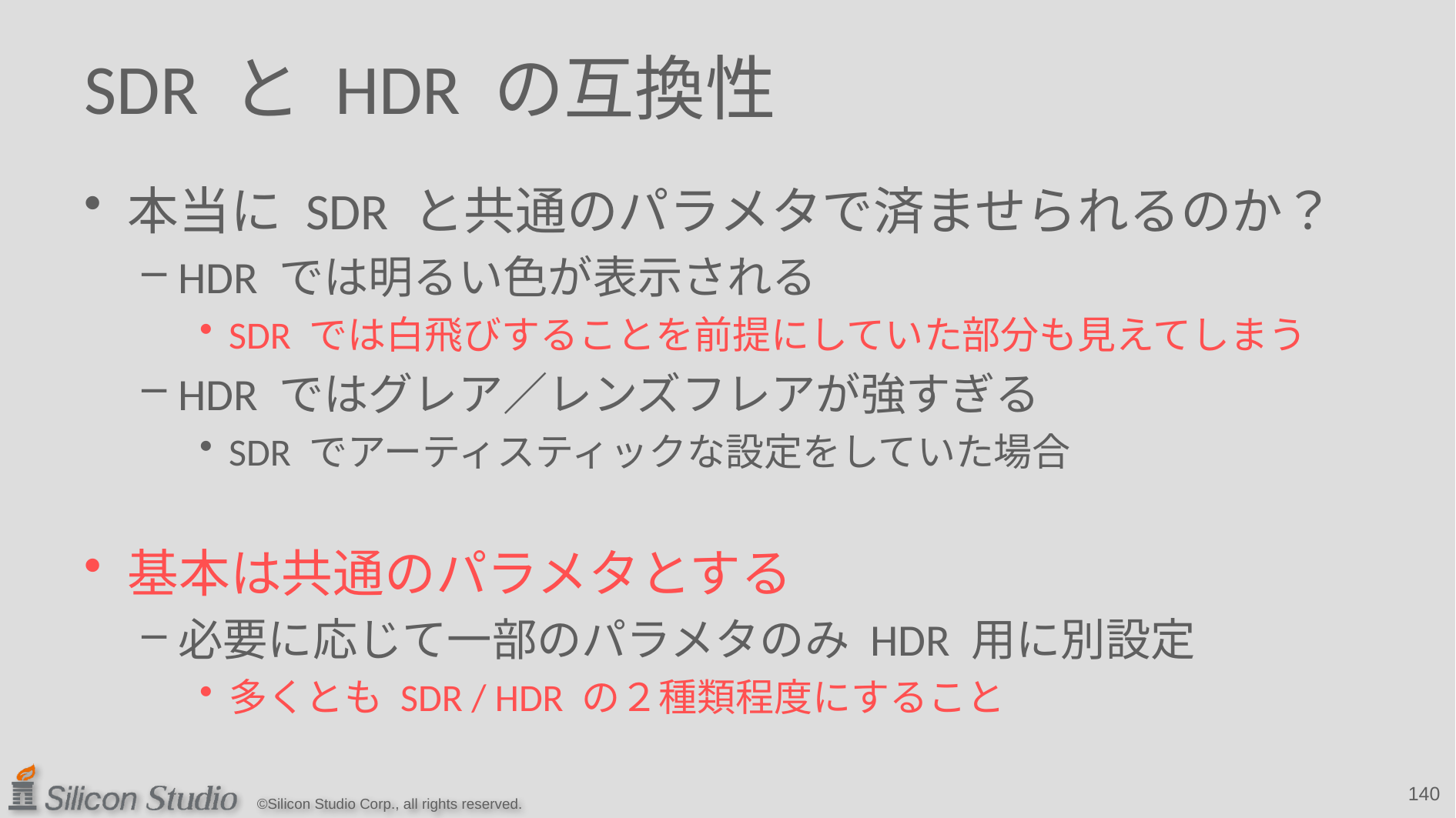

# SDR と HDR の互換性
本当に SDR と共通のパラメタで済ませられるのか？
HDR では明るい色が表示される
SDR では白飛びすることを前提にしていた部分も見えてしまう
HDR ではグレア／レンズフレアが強すぎる
SDR でアーティスティックな設定をしていた場合

基本は共通のパラメタとする
必要に応じて一部のパラメタのみ HDR 用に別設定
多くとも SDR / HDR の２種類程度にすること
140